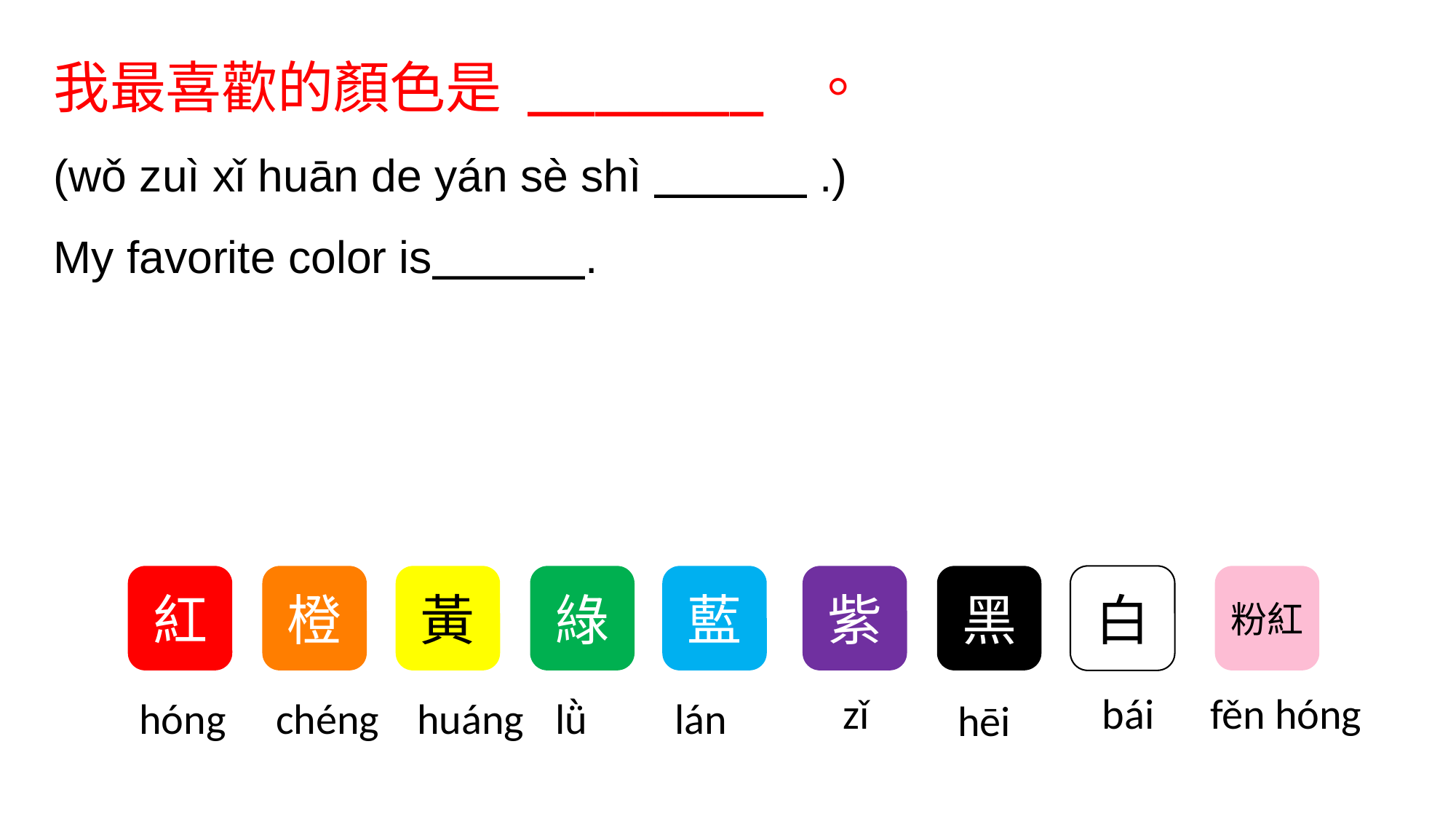

我最喜歡的顏色是 _______ 。
(wǒ zuì xǐ huān de yán sè shì ______ .)
My favorite color is______.
紅
橙
黃
綠
藍
紫
黑
白
粉紅
zǐ
bái
fěn hóng
hóng
chéng
huáng
lǜ
lán
hēi
我最喜歡做的事是 _______ 。
(wǒ zuì xǐ huān zuò de shì shì ______ .)
My favorite thing to do is ______ .